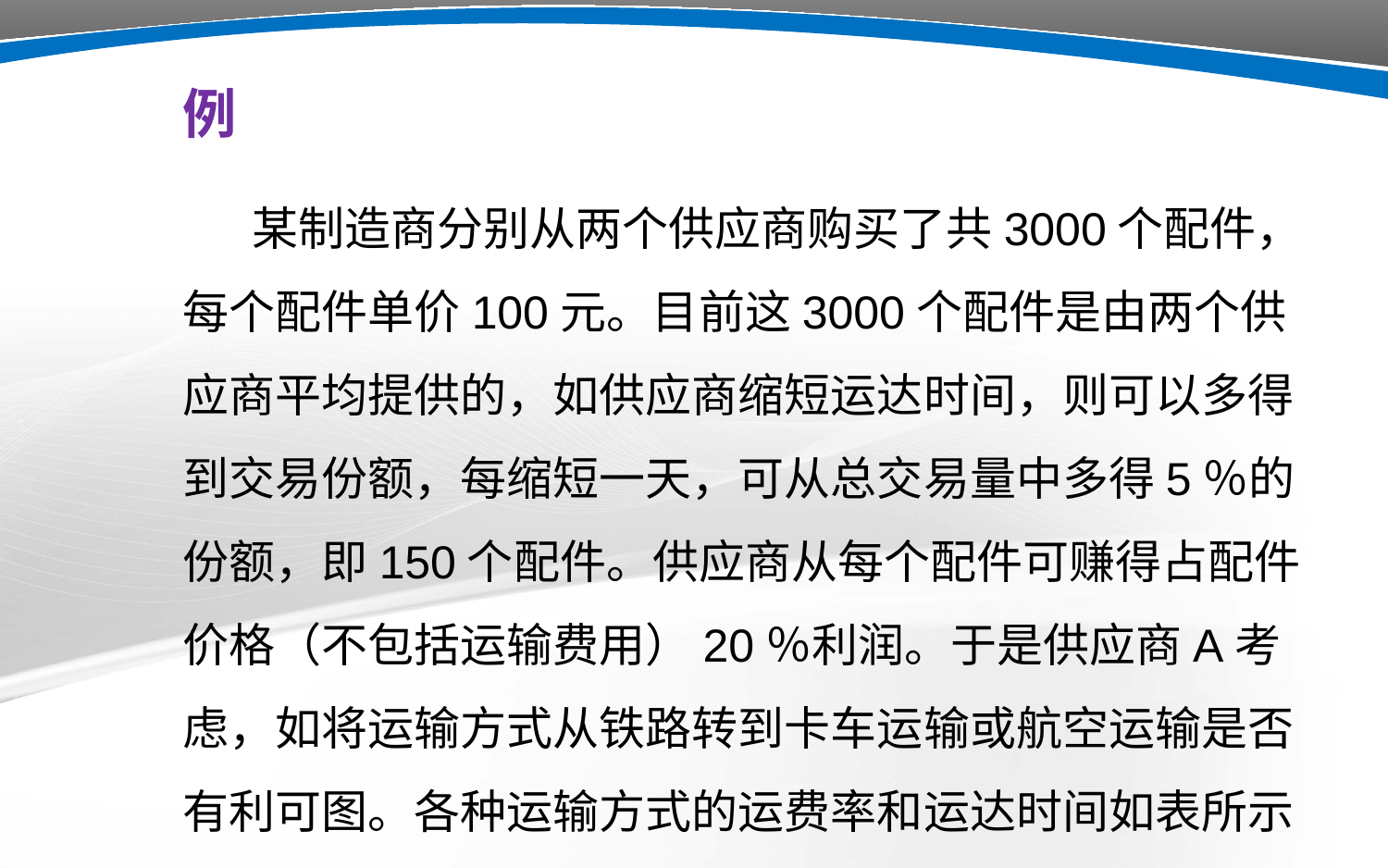

例
某制造商分别从两个供应商购买了共3000个配件，每个配件单价100元。目前这3000个配件是由两个供应商平均提供的，如供应商缩短运达时间，则可以多得到交易份额，每缩短一天，可从总交易量中多得5％的份额，即150个配件。供应商从每个配件可赚得占配件价格（不包括运输费用）20％利润。于是供应商A考虑，如将运输方式从铁路转到卡车运输或航空运输是否有利可图。各种运输方式的运费率和运达时间如表所示